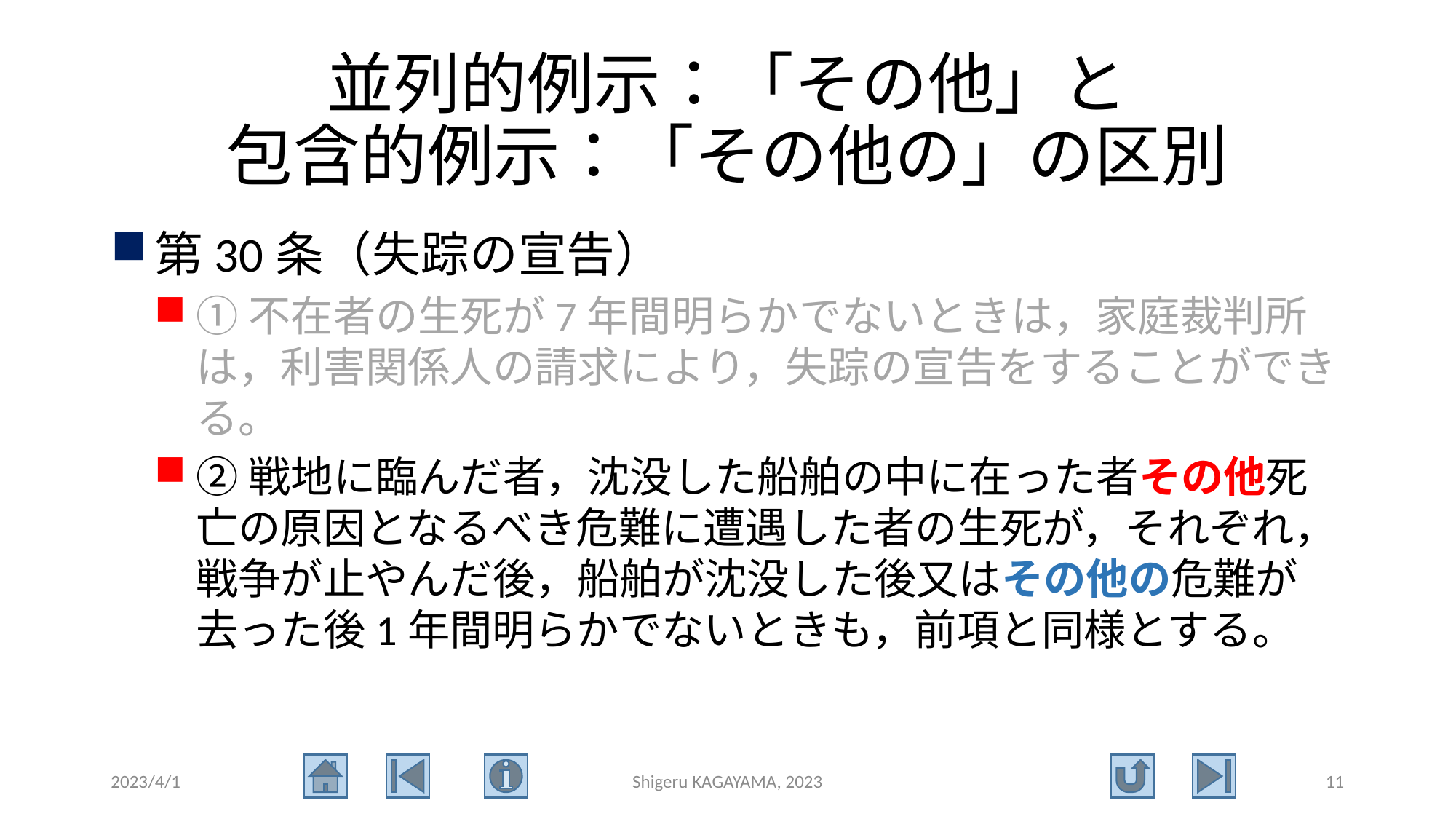

# 並列的例示：「その他」と 包含的例示：「その他の」の区別
第30条（失踪の宣告）
①不在者の生死が7年間明らかでないときは，家庭裁判所は，利害関係人の請求により，失踪の宣告をすることができる。
②戦地に臨んだ者，沈没した船舶の中に在った者その他死亡の原因となるべき危難に遭遇した者の生死が，それぞれ，戦争が止やんだ後，船舶が沈没した後又はその他の危難が去った後1年間明らかでないときも，前項と同様とする。
2023/4/1
Shigeru KAGAYAMA, 2023
11